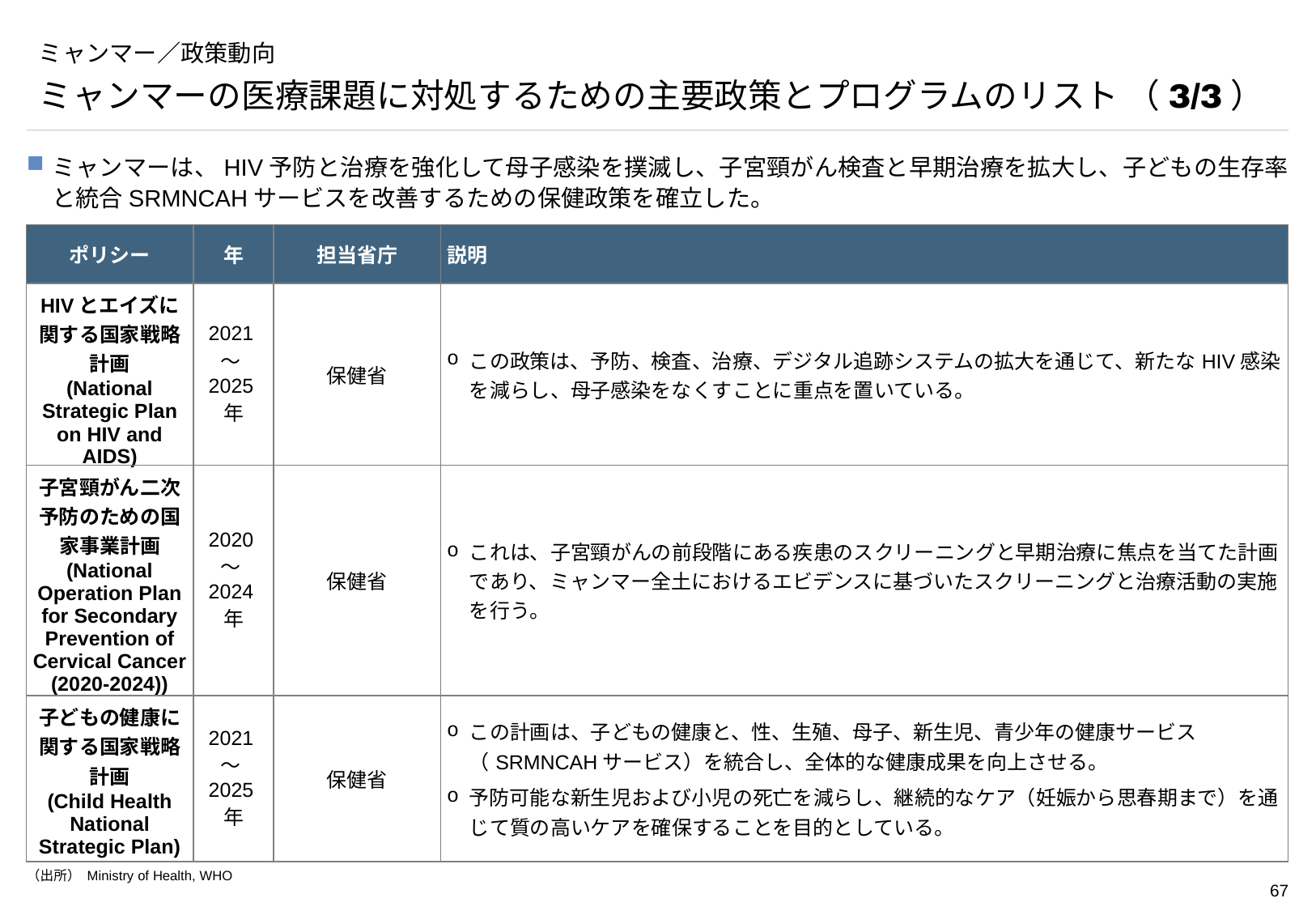

# ミャンマー／政策動向
ミャンマーの医療課題に対処するための主要政策とプログラムのリスト （3/3）
ミャンマーは、HIV予防と治療を強化して母子感染を撲滅し、子宮頸がん検査と早期治療を拡大し、子どもの生存率と統合SRMNCAHサービスを改善するための保健政策を確立した。
| ポリシー | 年 | 担当省庁 | 説明 |
| --- | --- | --- | --- |
| HIVとエイズに関する国家戦略計画 (National Strategic Plan on HIV and AIDS) | 2021～2025年 | 保健省 | この政策は、予防、検査、治療、デジタル追跡システムの拡大を通じて、新たなHIV感染を減らし、母子感染をなくすことに重点を置いている。 |
| 子宮頸がん二次予防のための国家事業計画 (National Operation Plan for Secondary Prevention of Cervical Cancer (2020-2024)) | 2020～2024年 | 保健省 | これは、子宮頸がんの前段階にある疾患のスクリーニングと早期治療に焦点を当てた計画であり、ミャンマー全土におけるエビデンスに基づいたスクリーニングと治療活動の実施を行う。 |
| 子どもの健康に関する国家戦略計画 (Child Health National Strategic Plan) | 2021～2025年 | 保健省 | この計画は、子どもの健康と、性、生殖、母子、新生児、青少年の健康サービス（SRMNCAHサービス）を統合し、全体的な健康成果を向上させる。 予防可能な新生児および小児の死亡を減らし、継続的なケア（妊娠から思春期まで）を通じて質の高いケアを確保することを目的としている。 |
（出所） Ministry of Health, WHO